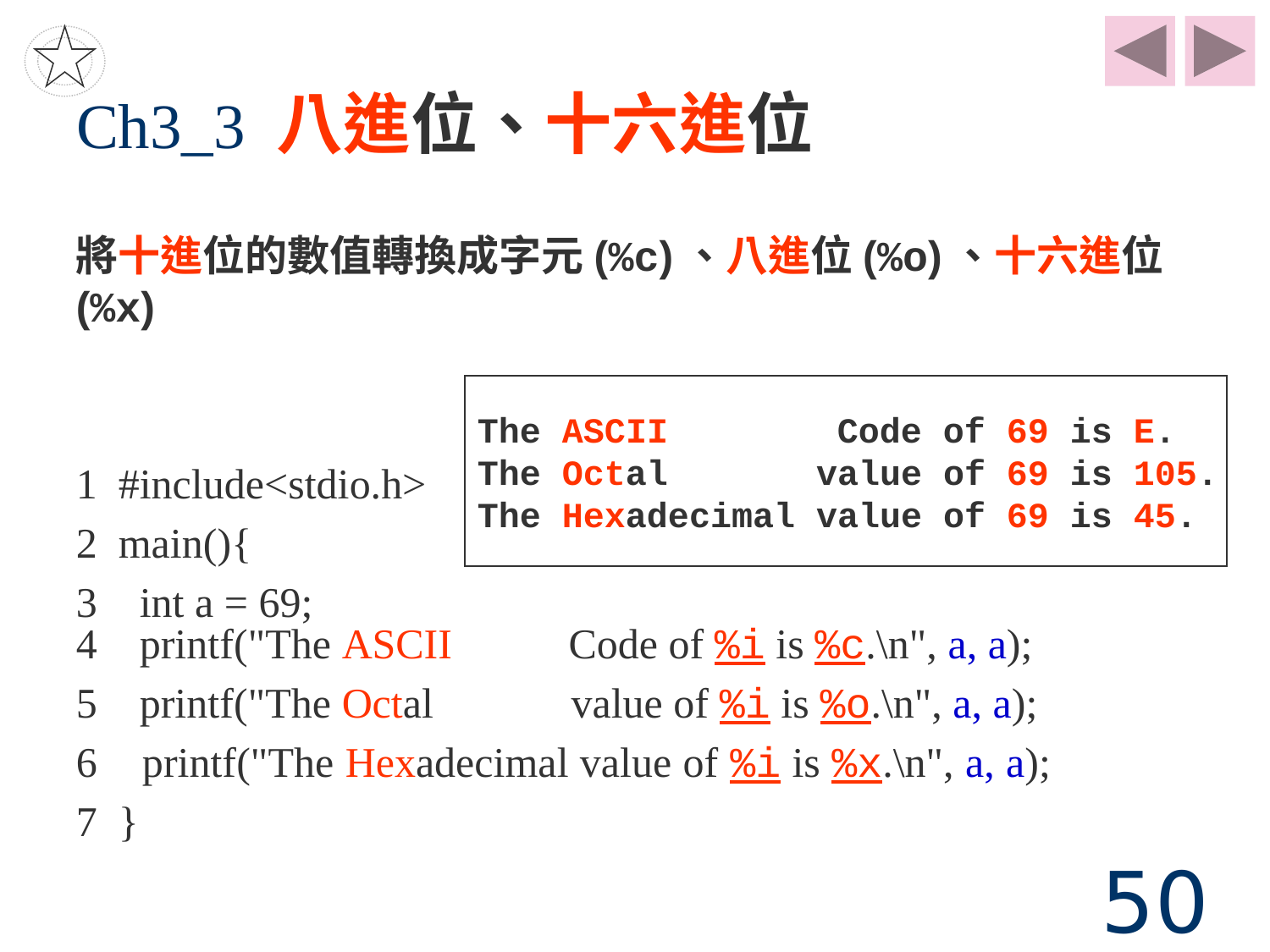

# Ch3_3 八進位、十六進位
將十進位的數值轉換成字元(%c)、八進位(%o)、十六進位(%x)

1  #include<stdio.h>
2  main(){
3    int a = 69;
The ASCII        Code of 69 is E.
The Octal       value of 69 is 105.
The Hexadecimal value of 69 is 45.
4    printf("The ASCII           Code of %i is %c.\n", a, a);
5    printf("The Octal             value of %i is %o.\n", a, a);
6    printf("The Hexadecimal value of %i is %x.\n", a, a);
7  }
50